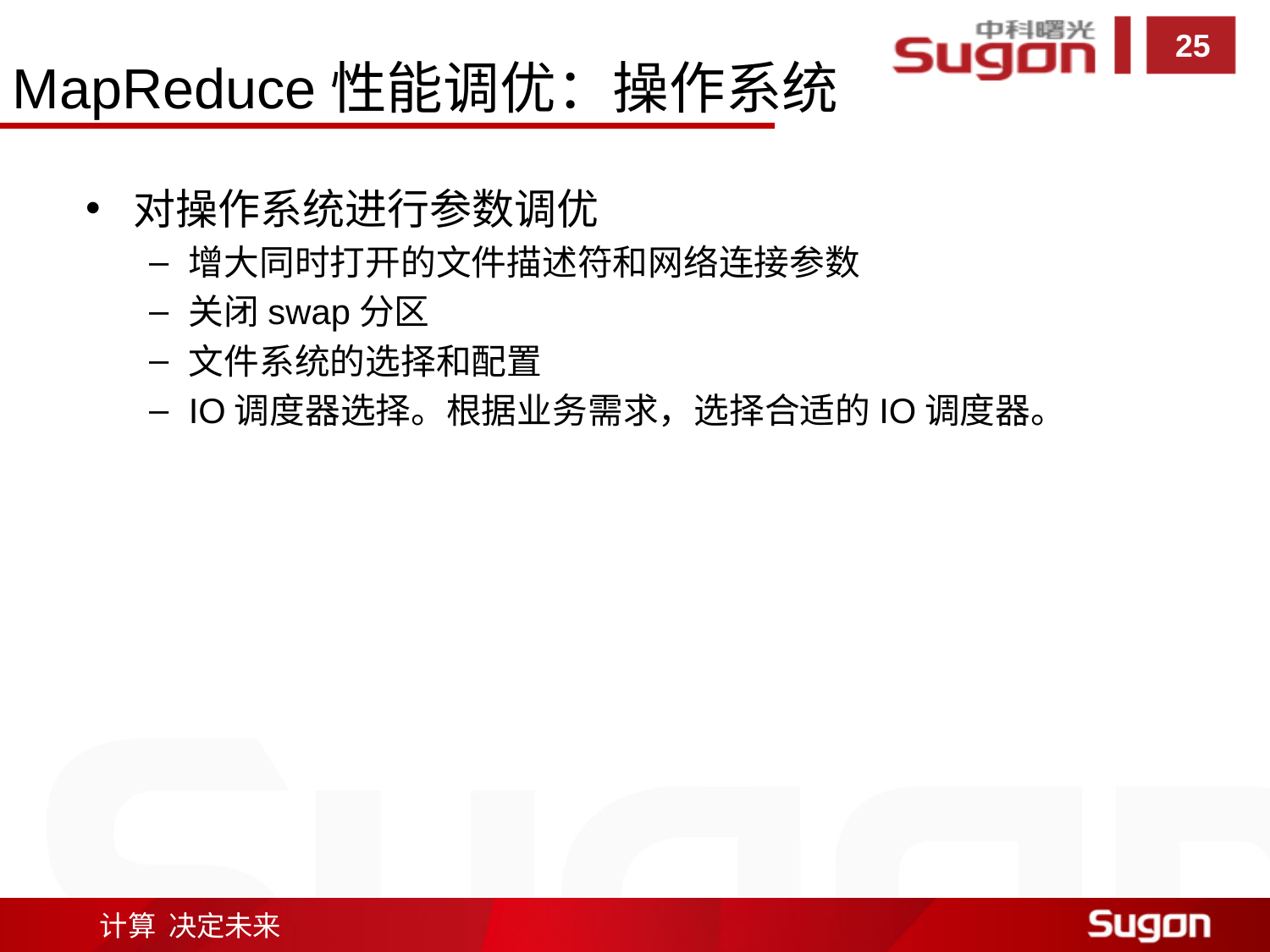

MapReduce性能调优：操作系统
对操作系统进行参数调优
增大同时打开的文件描述符和网络连接参数
关闭swap分区
文件系统的选择和配置
IO调度器选择。根据业务需求，选择合适的IO调度器。